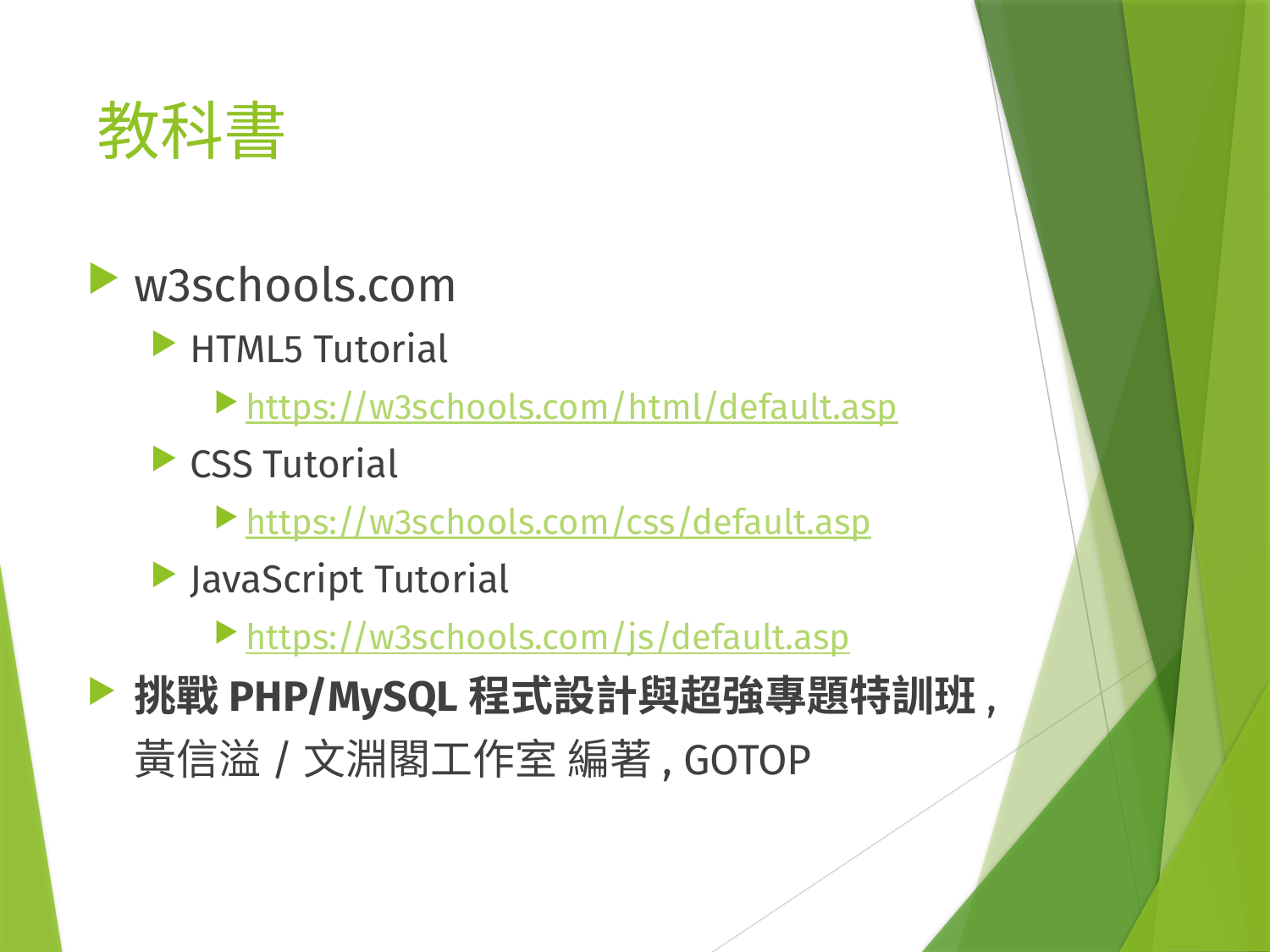

# 教科書
w3schools.com
HTML5 Tutorial
https://w3schools.com/html/default.asp
CSS Tutorial
https://w3schools.com/css/default.asp
JavaScript Tutorial
https://w3schools.com/js/default.asp
挑戰PHP/MySQL程式設計與超強專題特訓班,
	黃信溢/文淵閣工作室 編著, GOTOP